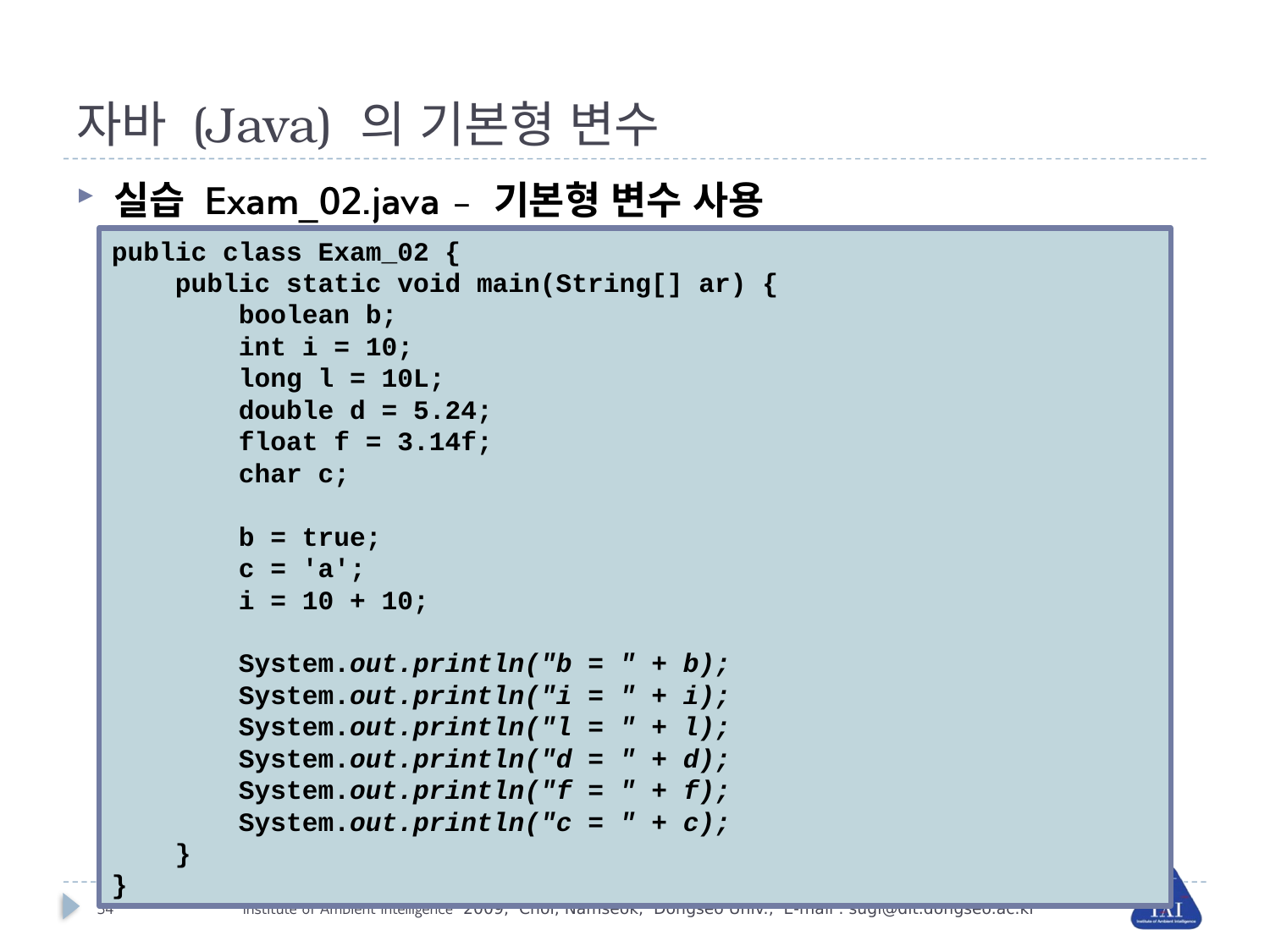

# 자바 (Java) 의 기본형 변수
실습 Exam_02.java – 기본형 변수 사용
public class Exam_02 {
public static void main(String[] ar) {
boolean b;
int i = 10;
long l = 10L;
double d = 5.24;
float f = 3.14f;
char c;

b = true;
c = 'a';
i = 10 + 10;

System.out.println("b = " + b);
System.out.println("i = " + i);
System.out.println("l = " + l);
System.out.println("d = " + d);
System.out.println("f = " + f);
System.out.println("c = " + c);
}
}